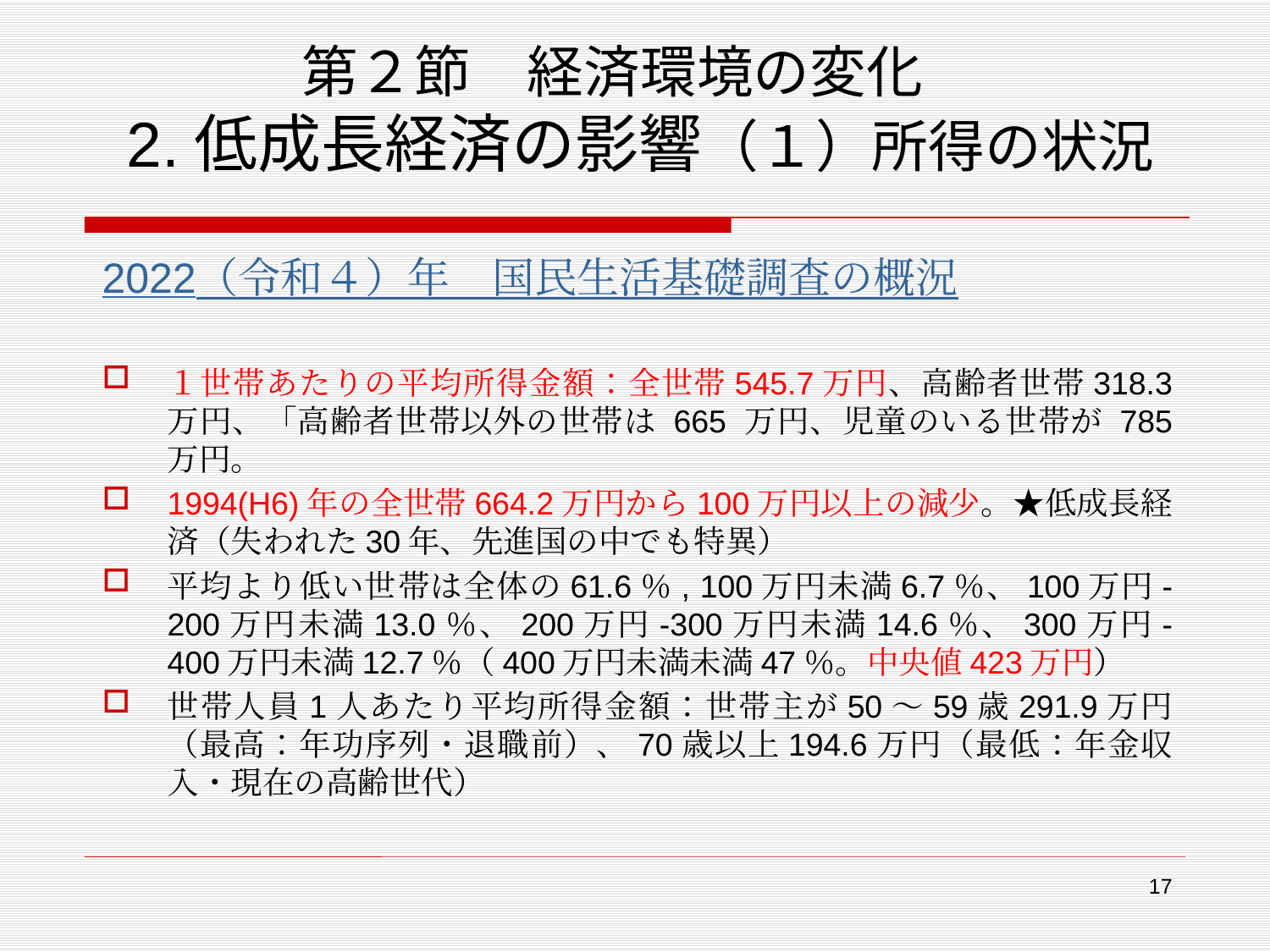

# 第２節　経済環境の変化　 2.低成長経済の影響（１）所得の状況
2022（令和４）年　国民生活基礎調査の概況

１世帯あたりの平均所得金額：全世帯545.7万円、高齢者世帯318.3 万円、「高齢者世帯以外の世帯は 665 万円、児童のいる世帯が 785 万円。
1994(H6)年の全世帯664.2万円から100万円以上の減少。★低成長経済（失われた30年、先進国の中でも特異）
平均より低い世帯は全体の61.6％, 100万円未満6.7％、100万円-200万円未満13.0％、200万円-300万円未満14.6％、300万円-400万円未満12.7％（400万円未満未満47％。中央値423万円）
世帯人員1人あたり平均所得金額：世帯主が50～59歳291.9万円（最高：年功序列・退職前）、70歳以上194.6万円（最低：年金収入・現在の高齢世代）
17